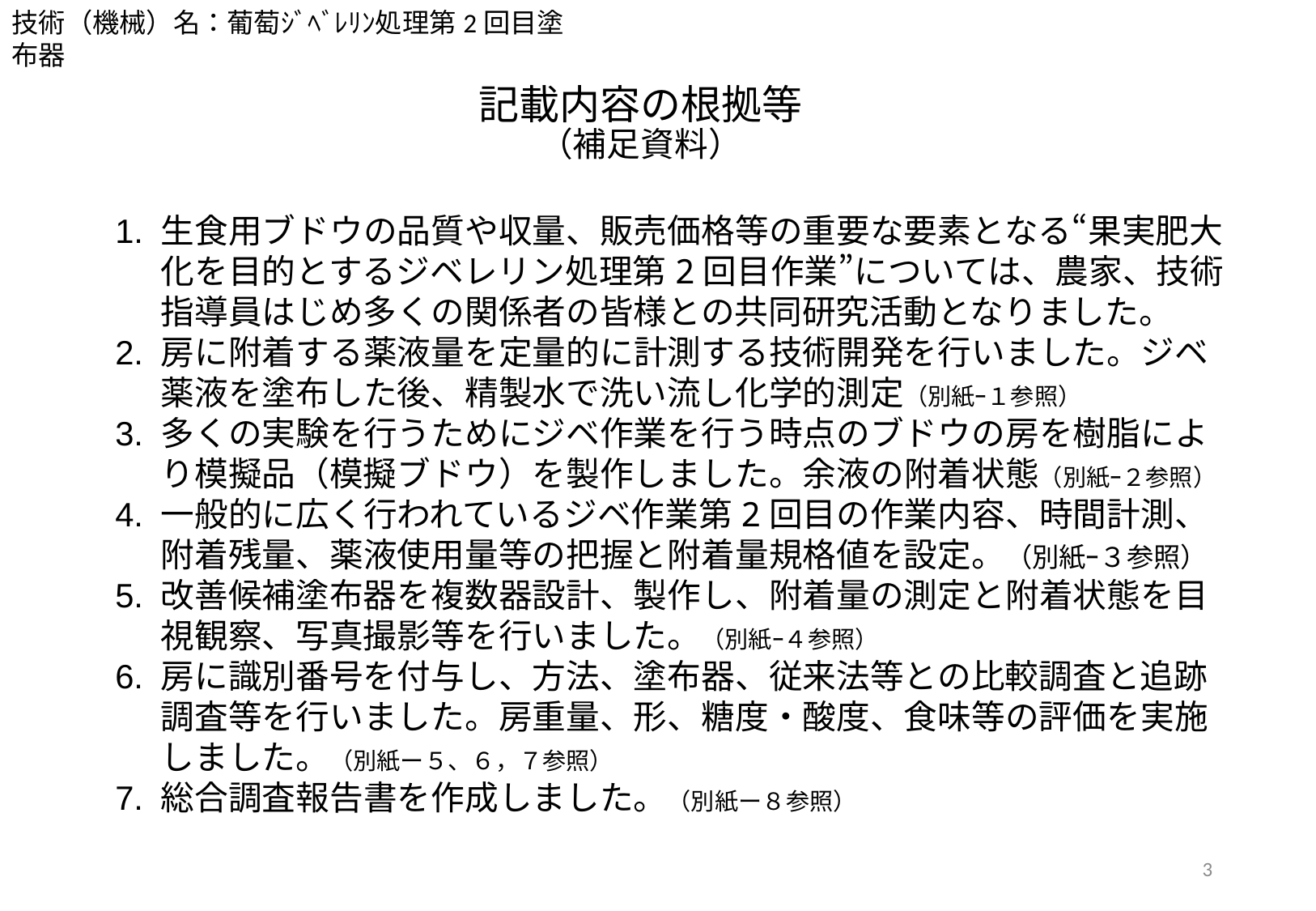

技術（機械）名：葡萄ｼﾞﾍﾞﾚﾘﾝ処理第2回目塗布器
# 記載内容の根拠等 （補足資料）
生食用ブドウの品質や収量、販売価格等の重要な要素となる“果実肥大化を目的とするジベレリン処理第2回目作業”については、農家、技術指導員はじめ多くの関係者の皆様との共同研究活動となりました。
房に附着する薬液量を定量的に計測する技術開発を行いました。ジベ薬液を塗布した後、精製水で洗い流し化学的測定（別紙ｰ１参照）
多くの実験を行うためにジベ作業を行う時点のブドウの房を樹脂により模擬品（模擬ブドウ）を製作しました。余液の附着状態（別紙ｰ２参照）
一般的に広く行われているジベ作業第2回目の作業内容、時間計測、附着残量、薬液使用量等の把握と附着量規格値を設定。（別紙ｰ３参照）
改善候補塗布器を複数器設計、製作し、附着量の測定と附着状態を目視観察、写真撮影等を行いました。（別紙ｰ４参照）
房に識別番号を付与し、方法、塗布器、従来法等との比較調査と追跡調査等を行いました。房重量、形、糖度・酸度、食味等の評価を実施しました。（別紙ー５、６，７参照）
総合調査報告書を作成しました。（別紙ー８参照）

3